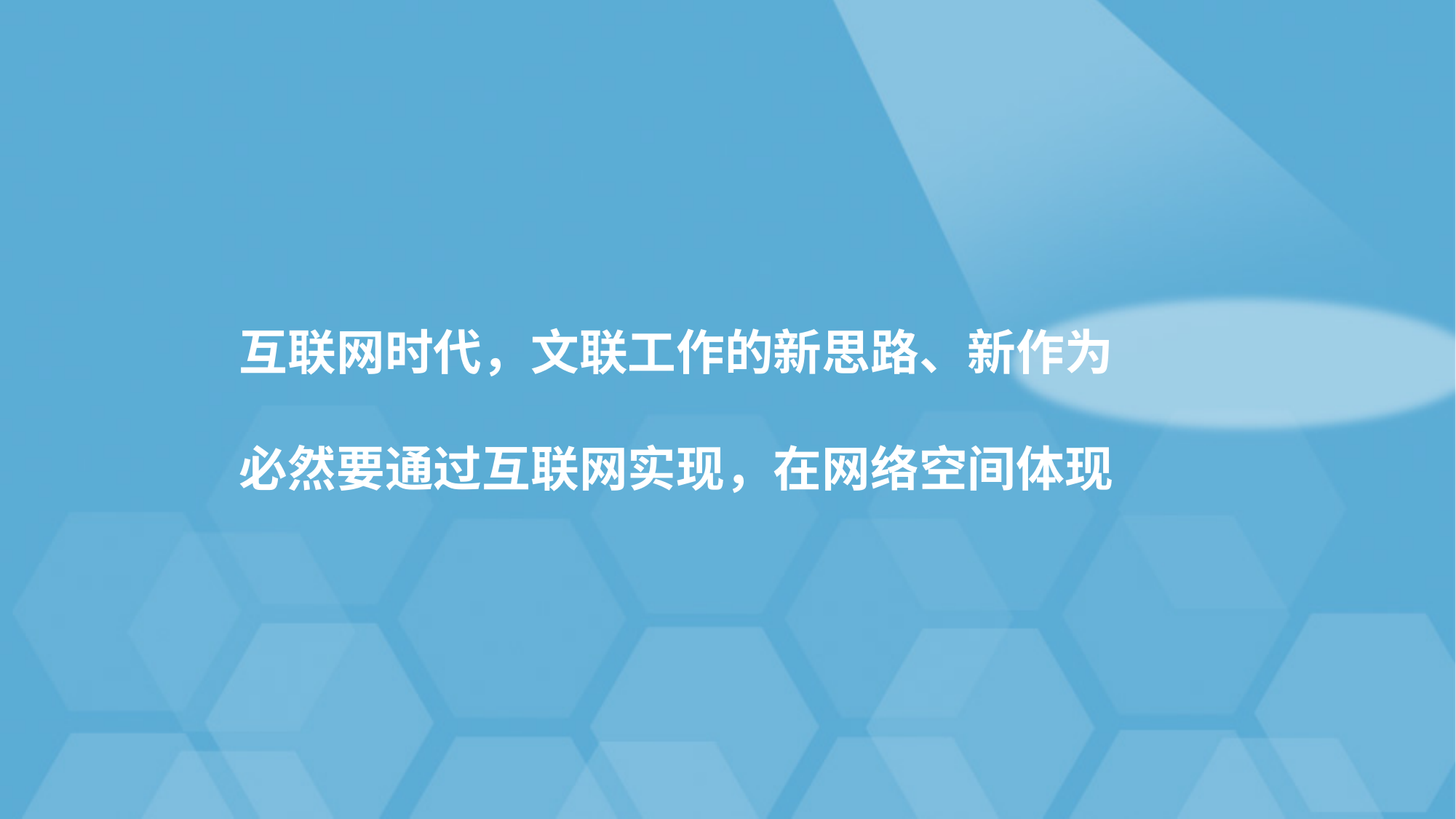

互联网时代，文联工作的新思路、新作为
必然要通过互联网实现，在网络空间体现